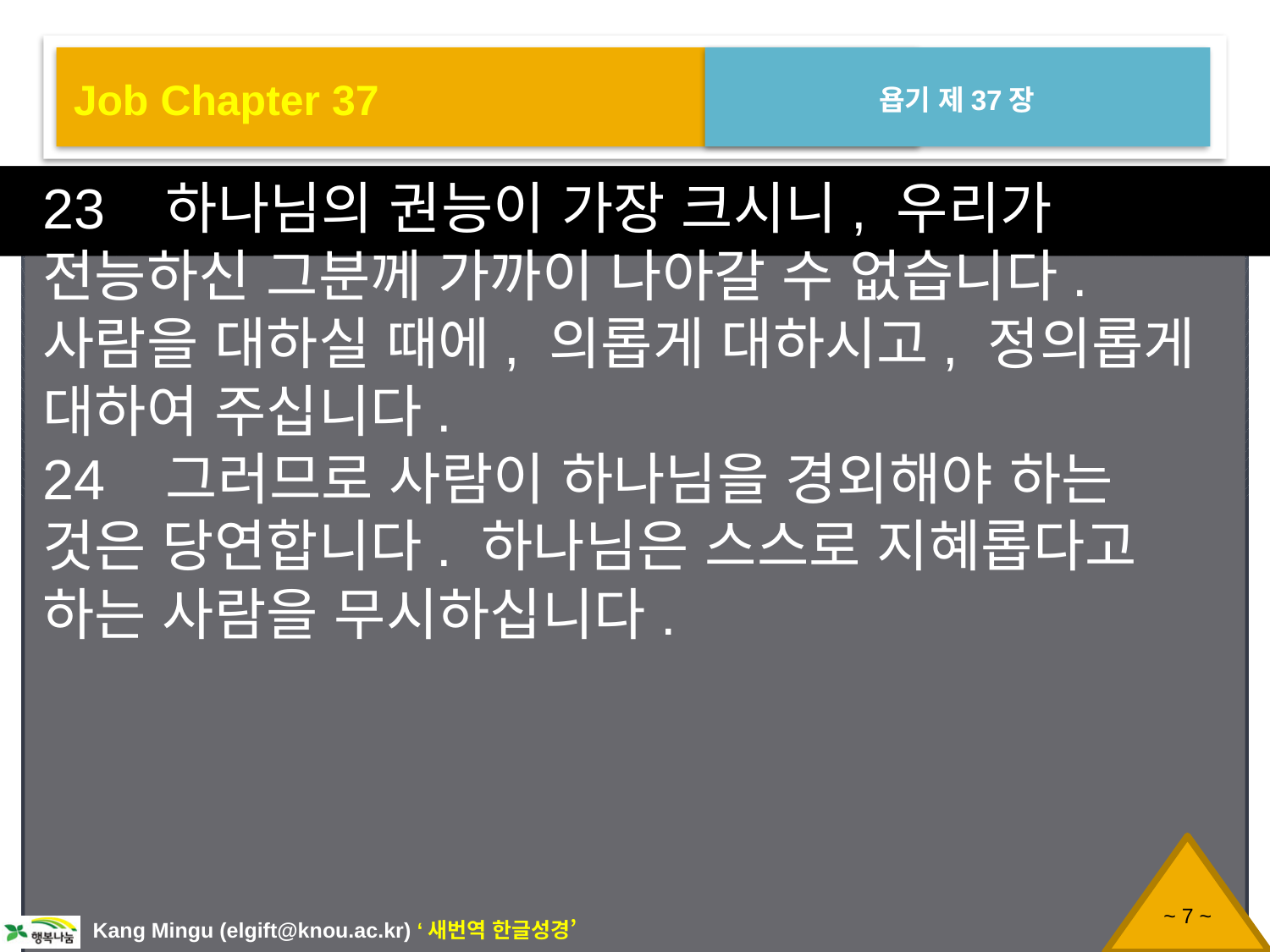

Job Chapter 37
욥기 제37장
23   하나님의 권능이 가장 크시니, 우리가 전능하신 그분께 가까이 나아갈 수 없습니다. 사람을 대하실 때에, 의롭게 대하시고, 정의롭게 대하여 주십니다.
24   그러므로 사람이 하나님을 경외해야 하는 것은 당연합니다. 하나님은 스스로 지혜롭다고 하는 사람을 무시하십니다.